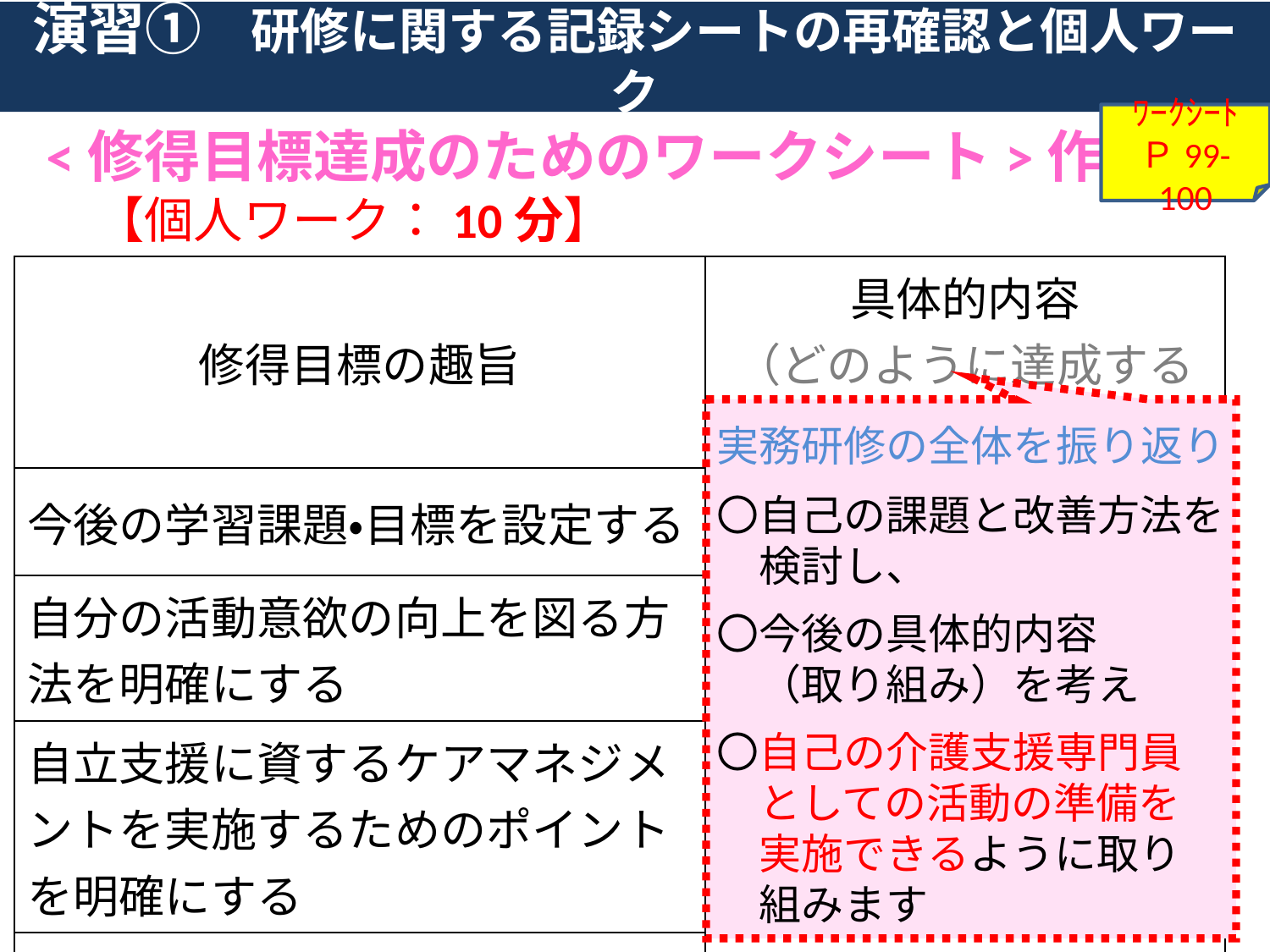

# 演習①　研修に関する記録シートの再確認と個人ワーク
ﾜｰｸｼｰﾄ
Ｐ99-100
<修得目標達成のためのワークシート>作成
　【個人ワーク：10分】
| 修得目標の趣旨 | 具体的内容 （どのように達成するか） |
| --- | --- |
| 今後の学習課題・目標を設定する |  |
| 自分の活動意欲の向上を図る方法を明確にする |  |
| 自立支援に資するケアマネジメントを実施するためのポイントを明確にする |  |
| 介護支援専門員としての活動の準備をする |  |
実務研修の全体を振り返り

〇自己の課題と改善方法を
　検討し、

〇今後の具体的内容
　（取り組み）を考え

〇自己の介護支援専門員
　としての活動の準備を
　実施できるように取り
　組みます
5